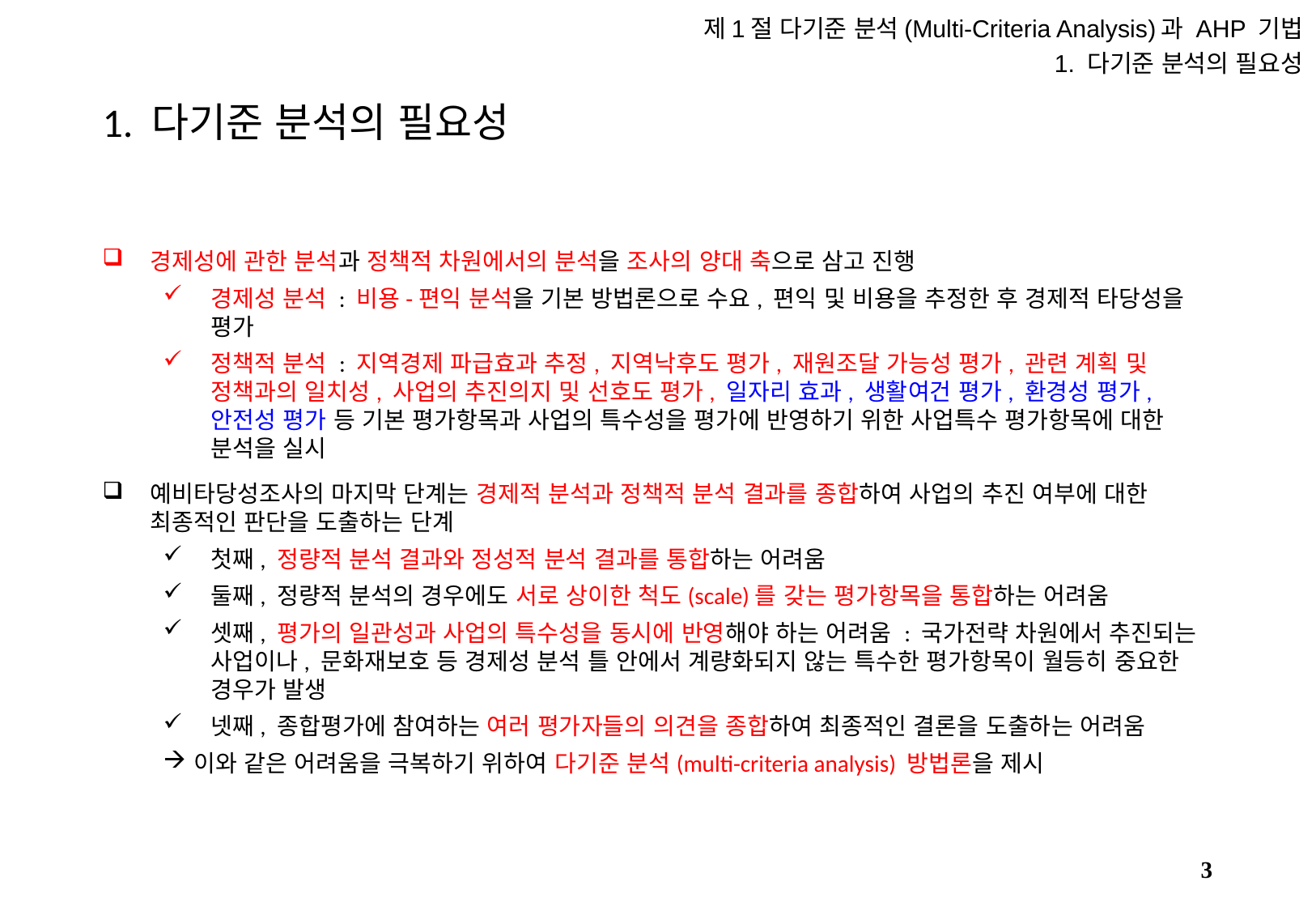

제1절 다기준 분석(Multi-Criteria Analysis)과 AHP 기법
1. 다기준 분석의 필요성
# 1. 다기준 분석의 필요성
경제성에 관한 분석과 정책적 차원에서의 분석을 조사의 양대 축으로 삼고 진행
경제성 분석 : 비용-편익 분석을 기본 방법론으로 수요, 편익 및 비용을 추정한 후 경제적 타당성을 평가
정책적 분석 : 지역경제 파급효과 추정, 지역낙후도 평가, 재원조달 가능성 평가, 관련 계획 및 정책과의 일치성, 사업의 추진의지 및 선호도 평가, 일자리 효과, 생활여건 평가, 환경성 평가, 안전성 평가 등 기본 평가항목과 사업의 특수성을 평가에 반영하기 위한 사업특수 평가항목에 대한 분석을 실시
예비타당성조사의 마지막 단계는 경제적 분석과 정책적 분석 결과를 종합하여 사업의 추진 여부에 대한 최종적인 판단을 도출하는 단계
첫째, 정량적 분석 결과와 정성적 분석 결과를 통합하는 어려움
둘째, 정량적 분석의 경우에도 서로 상이한 척도(scale)를 갖는 평가항목을 통합하는 어려움
셋째, 평가의 일관성과 사업의 특수성을 동시에 반영해야 하는 어려움 : 국가전략 차원에서 추진되는 사업이나, 문화재보호 등 경제성 분석 틀 안에서 계량화되지 않는 특수한 평가항목이 월등히 중요한 경우가 발생
넷째, 종합평가에 참여하는 여러 평가자들의 의견을 종합하여 최종적인 결론을 도출하는 어려움
이와 같은 어려움을 극복하기 위하여 다기준 분석(multi-criteria analysis) 방법론을 제시

3